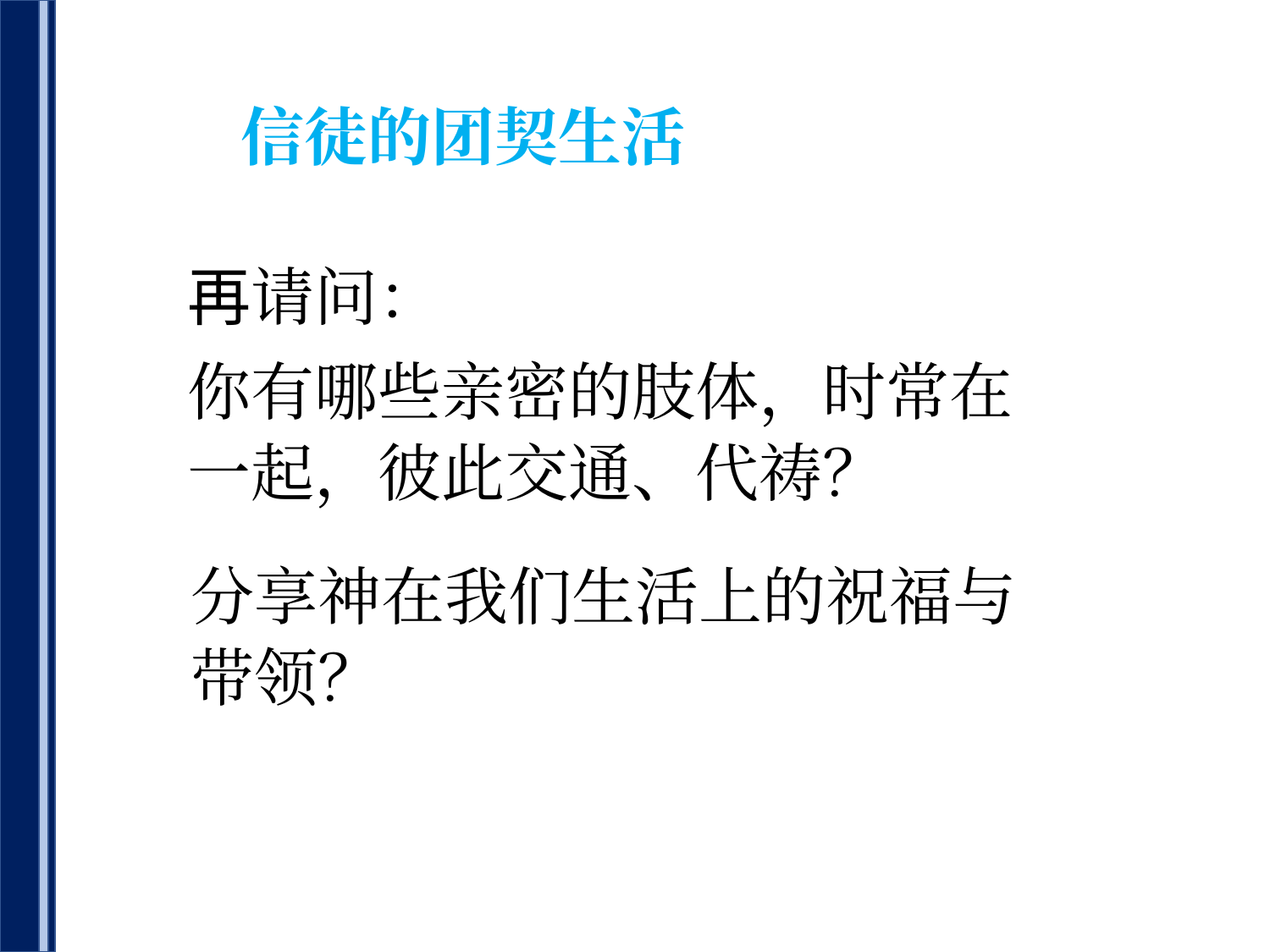

信徒的团契生活
再请问：
你有哪些亲密的肢体，时常在一起，彼此交通、代祷？
分享神在我们生活上的祝福与带领？